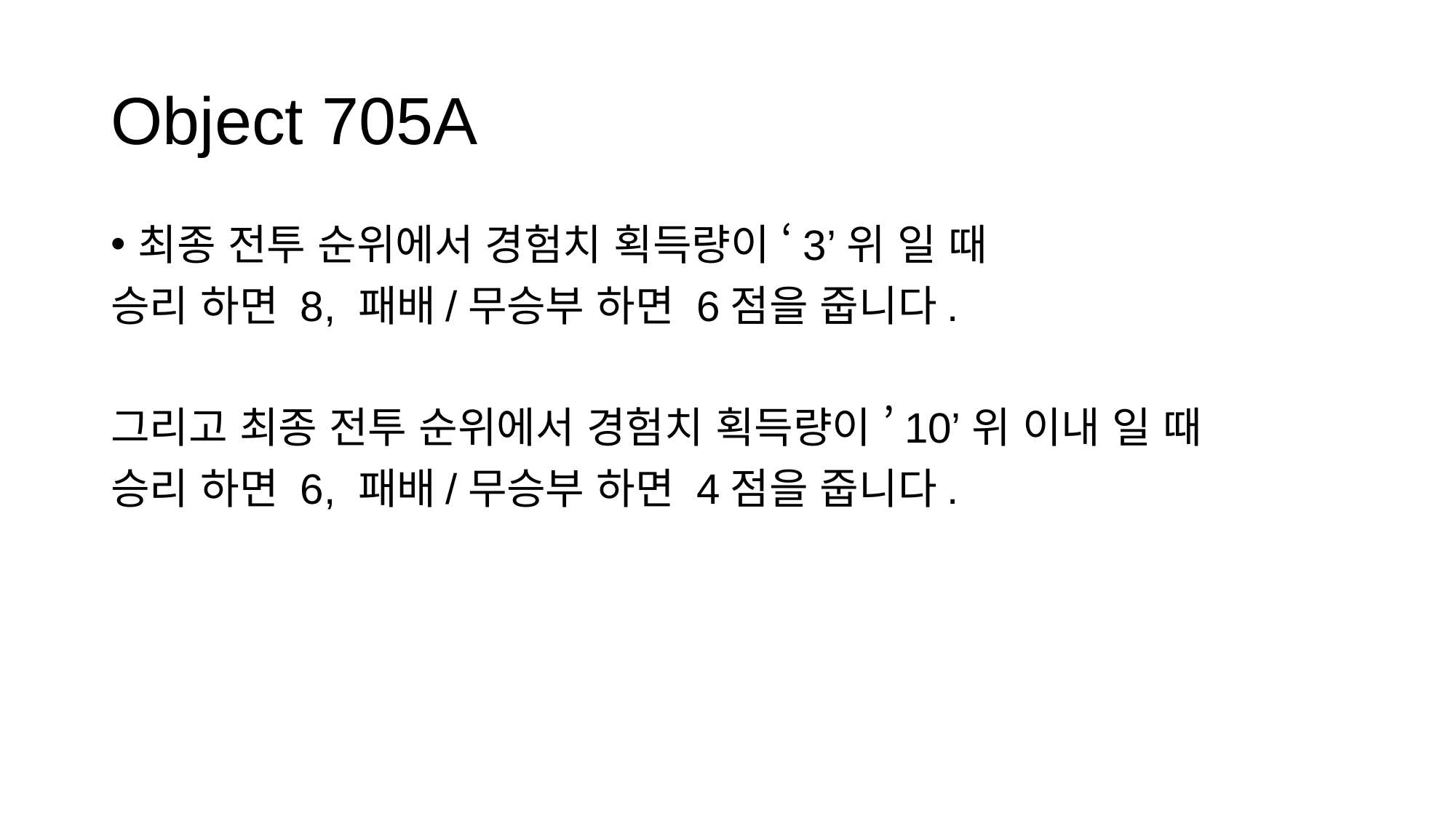

# Object 705A
최종 전투 순위에서 경험치 획득량이 ‘3’위 일 때
승리 하면 8, 패배/무승부 하면 6점을 줍니다.

그리고 최종 전투 순위에서 경험치 획득량이 ’10’위 이내 일 때
승리 하면 6, 패배/무승부 하면 4점을 줍니다.